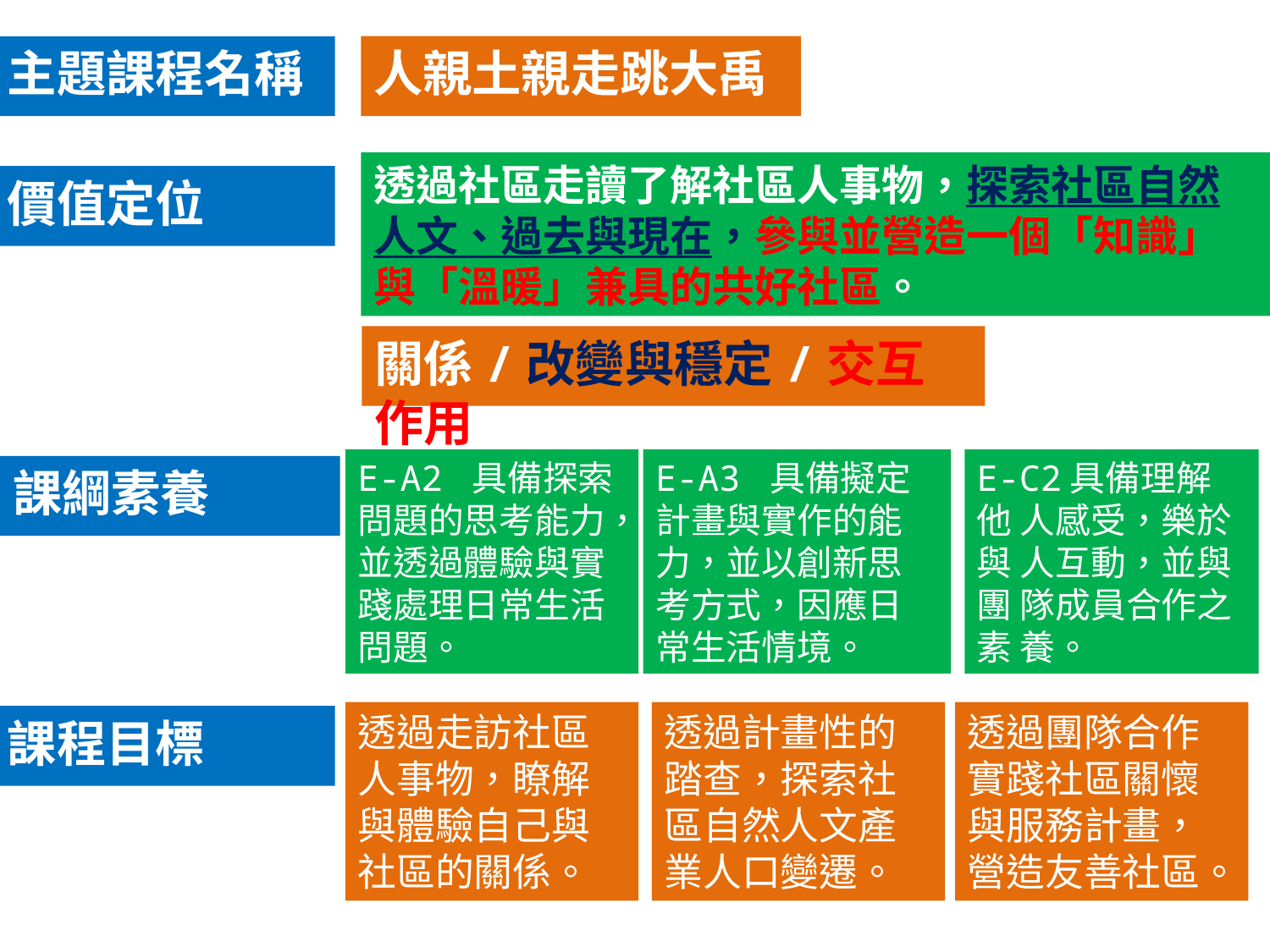

主題課程名稱
人親土親走跳大禹
透過社區走讀了解社區人事物，探索社區自然人文、過去與現在，參與並營造一個「知識」與「溫暖」兼具的共好社區。
價值定位
關係/改變與穩定/交互作用
E-A2 具備探索 問題的思考能力，並透過體驗與實踐處理日常生活問題。
E-A3 具備擬定 計畫與實作的能 力，並以創新思 考方式，因應日 常生活情境。
E-C2具備理解他 人感受，樂於與 人互動，並與團 隊成員合作之素 養。
課綱素養
透過走訪社區人事物，瞭解與體驗自己與社區的關係。
透過計畫性的踏查，探索社區自然人文產業人口變遷。
透過團隊合作實踐社區關懷與服務計畫，營造友善社區。
課程目標